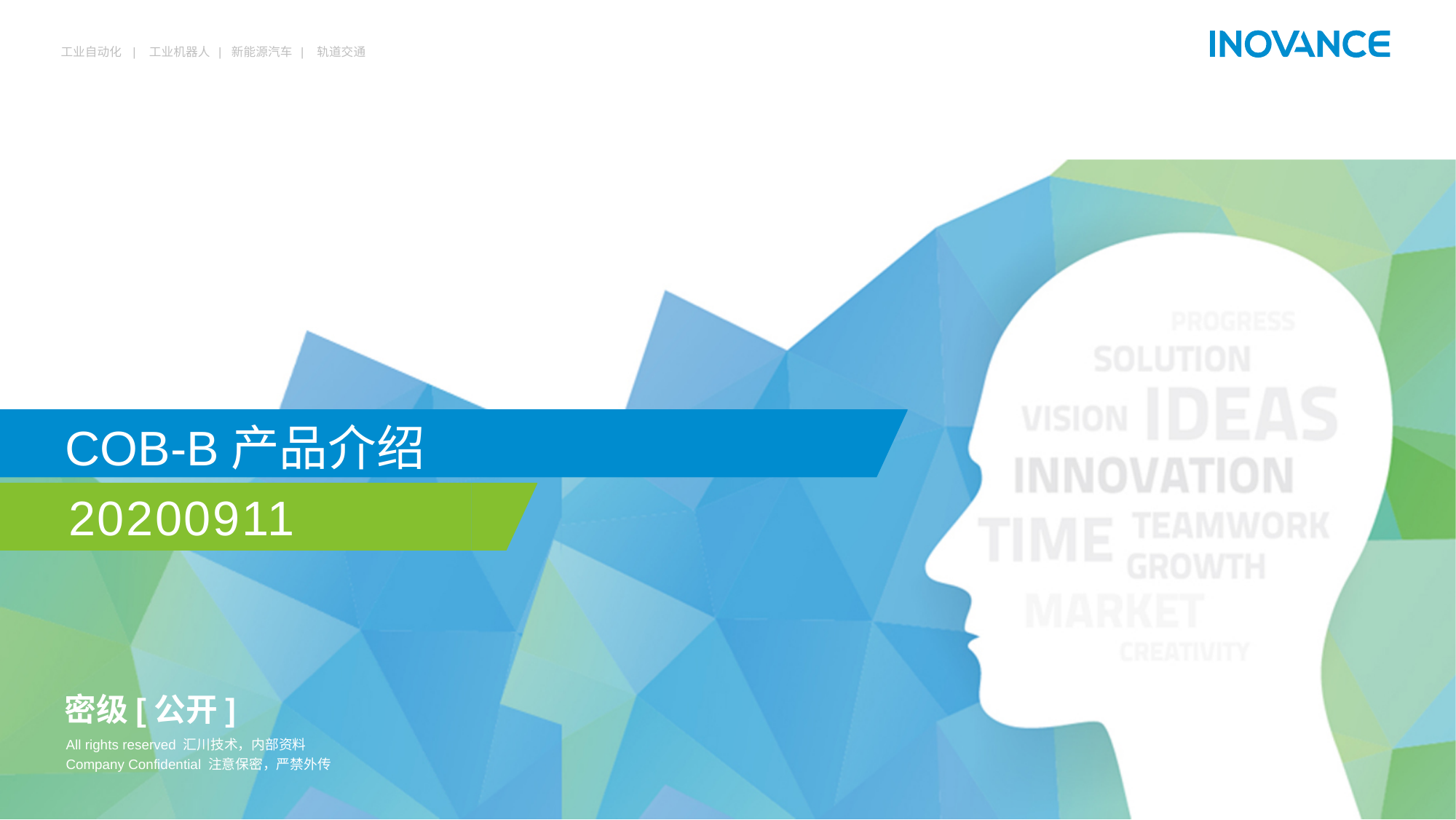

COB-B产品介绍
20200911

密级[公开]
All rights reserved 汇川技术，内部资料
Company Confidential 注意保密，严禁外传